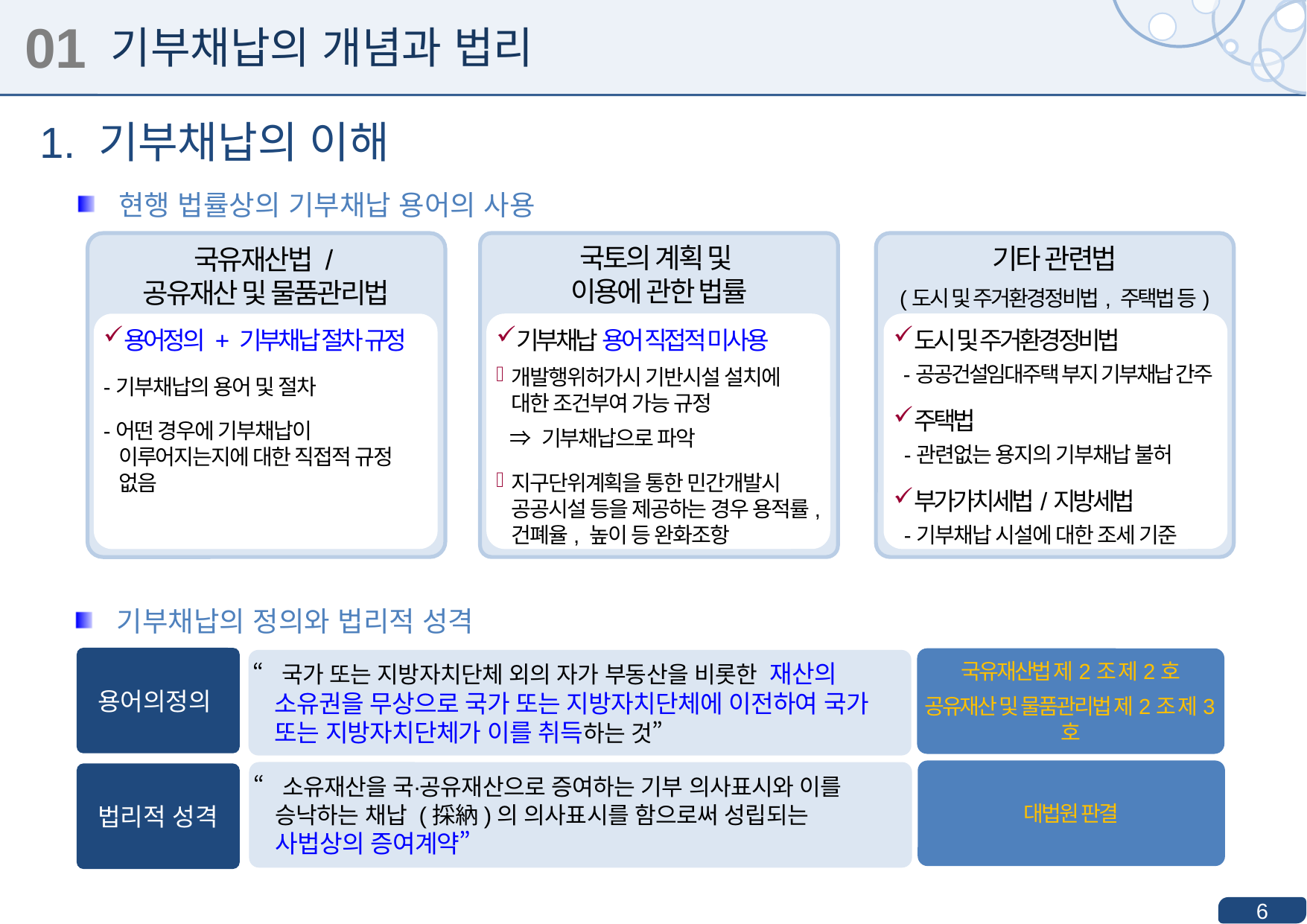

01
기부채납의 개념과 법리
1. 기부채납의 이해
  현행 법률상의 기부채납 용어의 사용
국토의 계획 및
이용에 관한 법률
기타 관련법
(도시 및 주거환경정비법, 주택법 등)
국유재산법 /
공유재산 및 물품관리법
기부채납 용어 직접적 미사용
개발행위허가시 기반시설 설치에 대한 조건부여 가능 규정
   ⇒ 기부채납으로 파악
지구단위계획을 통한 민간개발시    공공시설 등을 제공하는 경우 용적률, 건폐율, 높이 등 완화조항
도시 및 주거환경정비법
  -공공건설임대주택 부지 기부채납 간주
주택법
  -관련없는 용지의 기부채납 불허
부가가치세법/지방세법
  -기부채납 시설에 대한 조세 기준
용어정의 + 기부채납 절차 규정
-기부채납의 용어 및 절차
-어떤 경우에 기부채납이 이루어지는지에 대한 직접적 규정 없음
  기부채납의 정의와 법리적 성격
용어의정의
국유재산법 제2조 제2호
공유재산 및 물품관리법 제2조 제3호

“국가 또는 지방자치단체 외의 자가 부동산을 비롯한  재산의 소유권을 무상으로 국가 또는 지방자치단체에 이전하여 국가 또는 지방자치단체가 이를 취득하는 것”
대법원 판결

법리적 성격
“소유재산을 국∙공유재산으로 증여하는 기부 의사표시와 이를 승낙하는 채납 (採納)의 의사표시를 함으로써 성립되는 사법상의 증여계약”
6